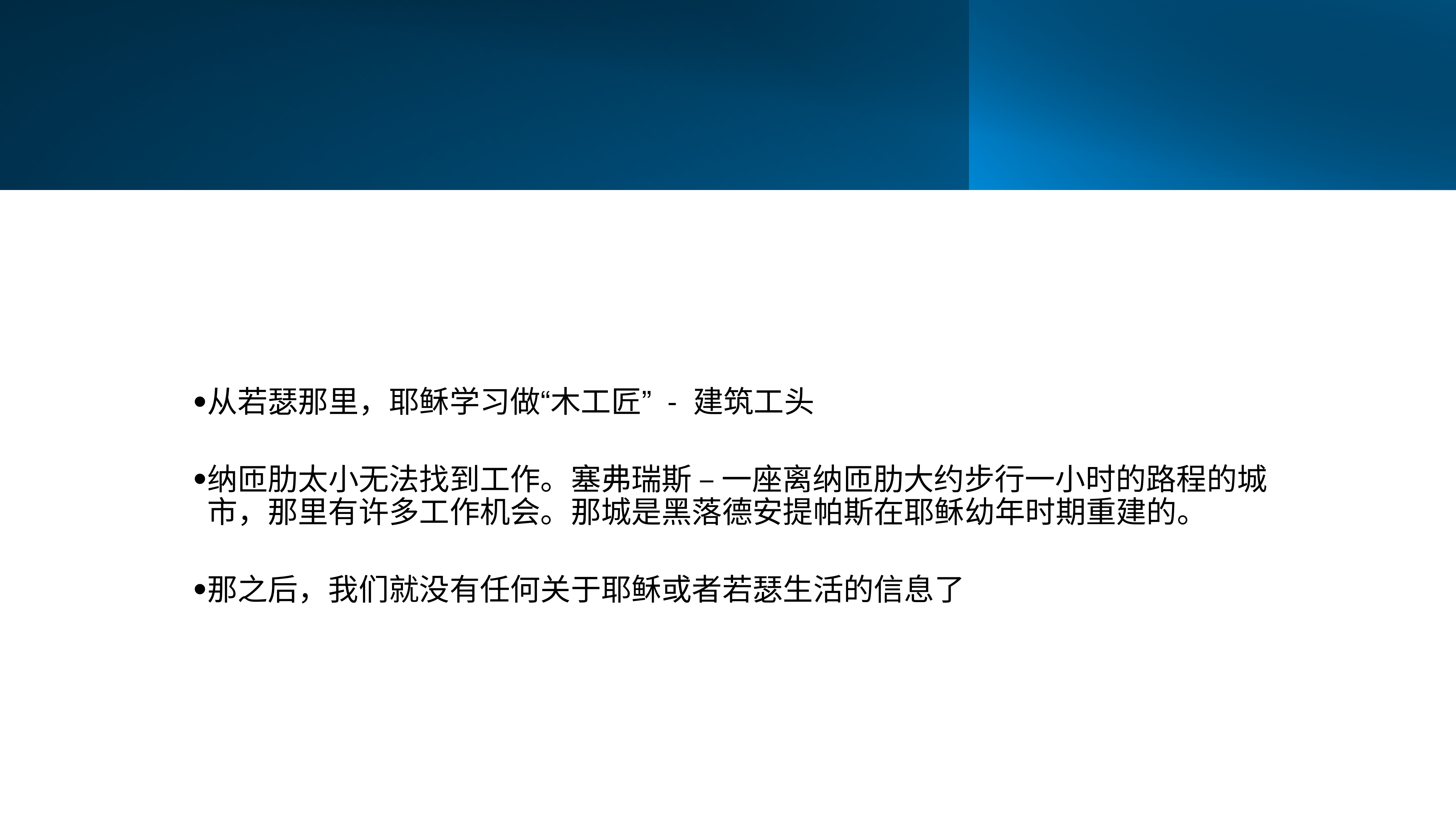

从若瑟那里，耶稣学习做“木工匠” - 建筑工头
纳匝肋太小无法找到工作。塞弗瑞斯 – 一座离纳匝肋大约步行一小时的路程的城市，那里有许多工作机会。那城是黑落德安提帕斯在耶稣幼年时期重建的。
那之后，我们就没有任何关于耶稣或者若瑟生活的信息了